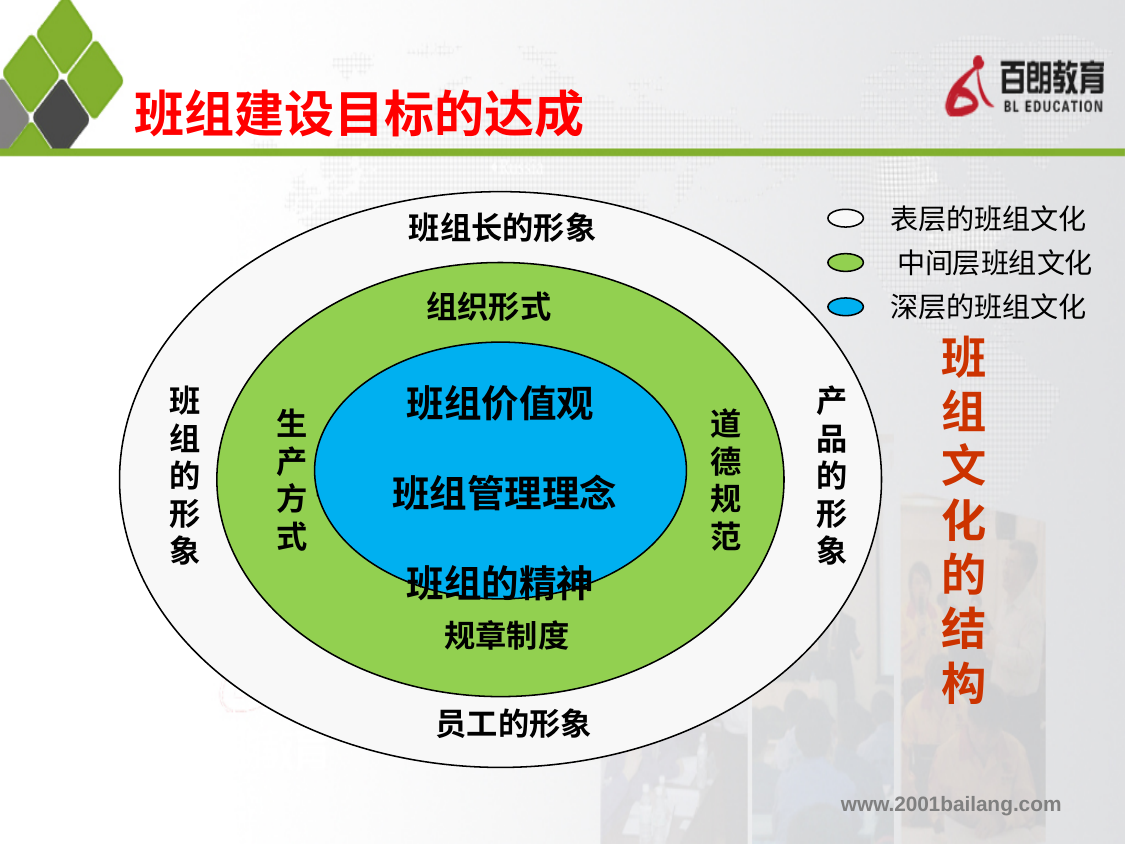

班组建设目标的达成

班组长的形象
 表层的班组文化

  中间层班组文化

 深层的班组文化

企业
组织形式
班组文化的结构
班组价值观
       班组管理理念
班组的精神

班
组
的
形
象

产
品
的
形
象

生
产
方
式

道
德
规
范

规章制度
员工的形象